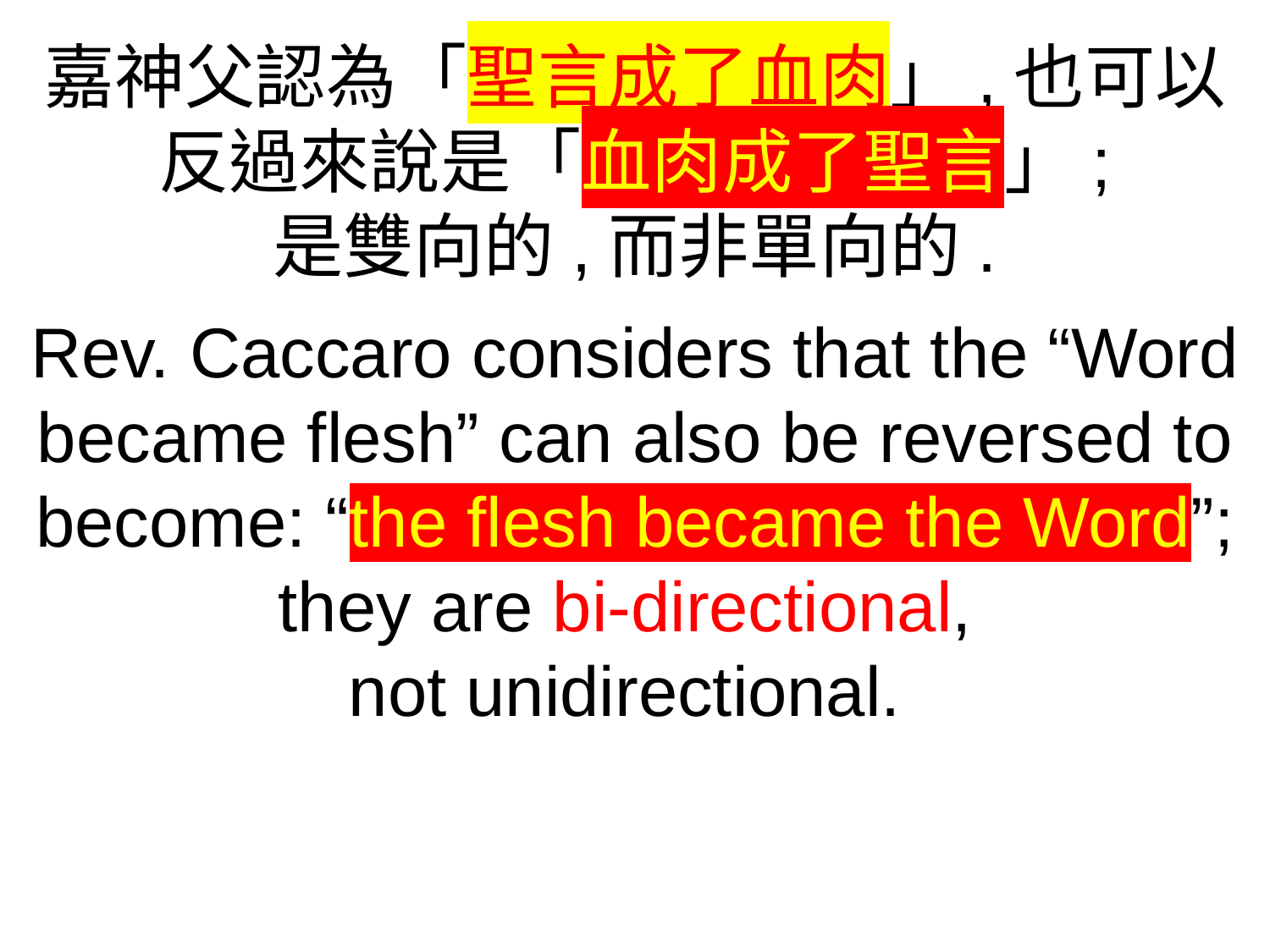

嘉神父認為「聖言成了血肉」,也可以反過來說是「血肉成了聖言」;
是雙向的,而非單向的.
Rev. Caccaro considers that the “Word became flesh” can also be reversed to become: “the flesh became the Word”; they are bi-directional,
not unidirectional.